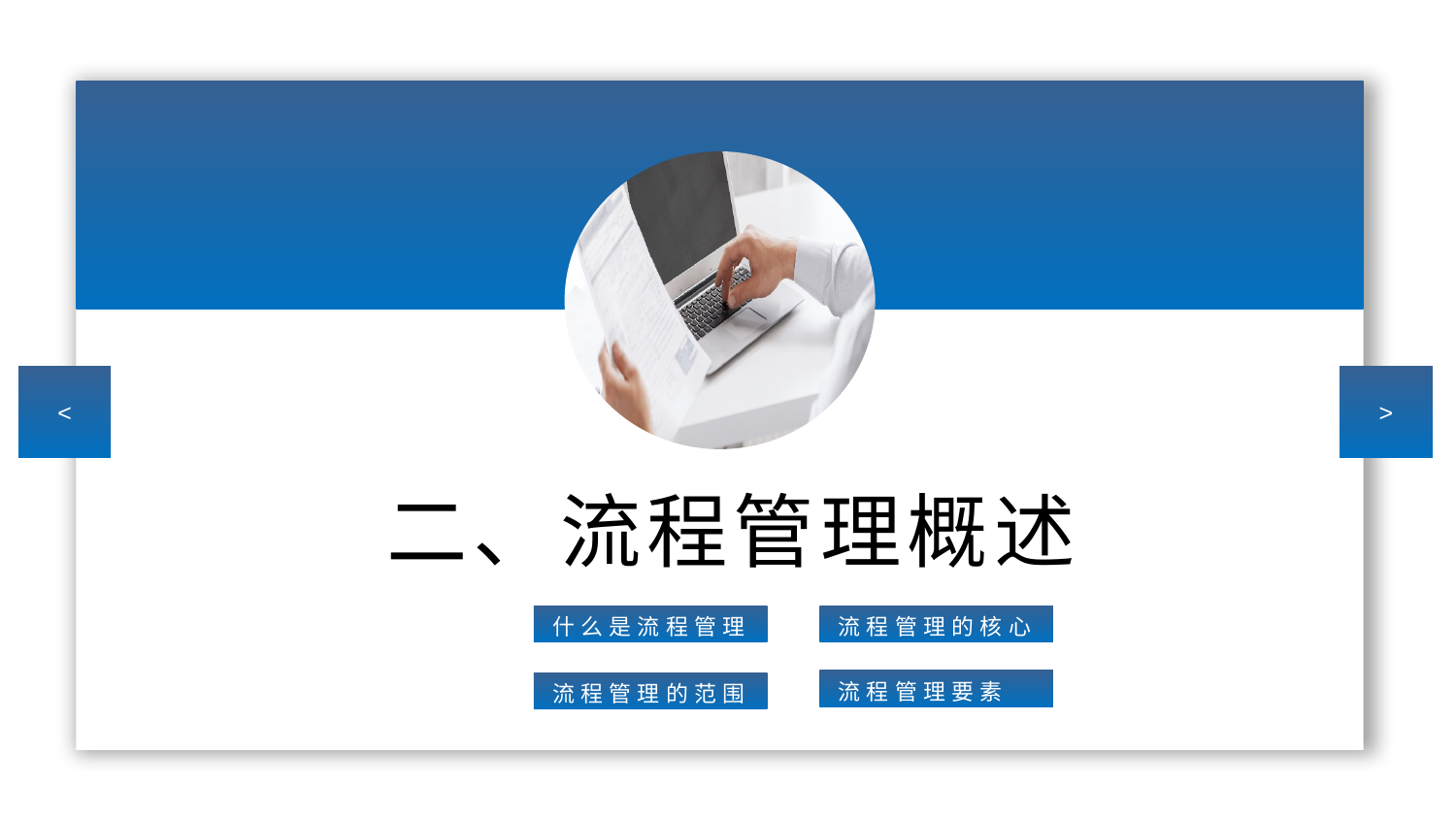

<
>
二、流程管理概述

什么是流程管理

流程管理的核心

流程管理要素

流程管理的范围